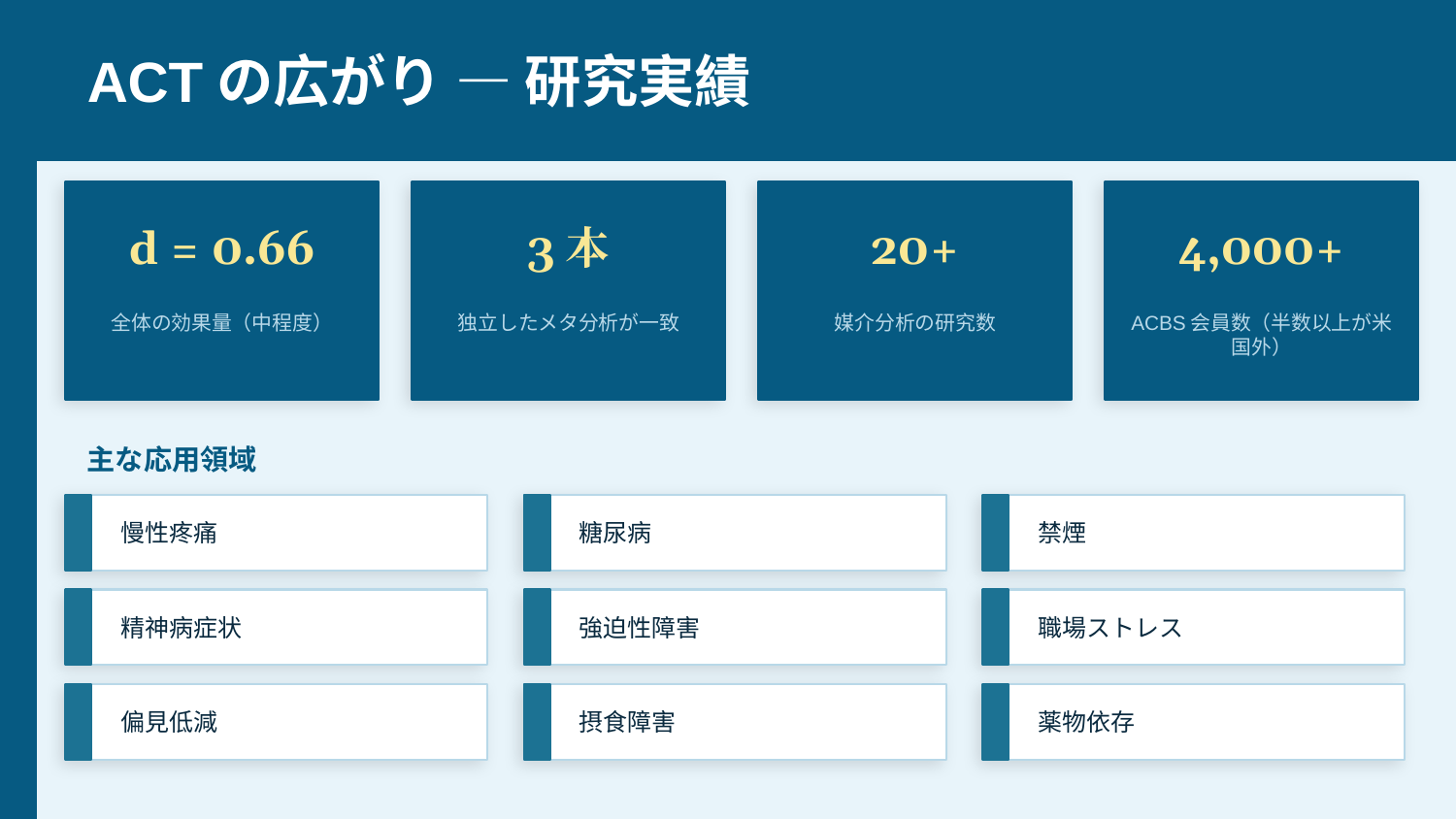

ACTの広がり — 研究実績

d = 0.66
3本
20+
4,000+
全体の効果量（中程度）
独立したメタ分析が一致
媒介分析の研究数
ACBS会員数（半数以上が米国外）
主な応用領域

慢性疼痛

糖尿病

禁煙

精神病症状

強迫性障害

職場ストレス

偏見低減

摂食障害

薬物依存